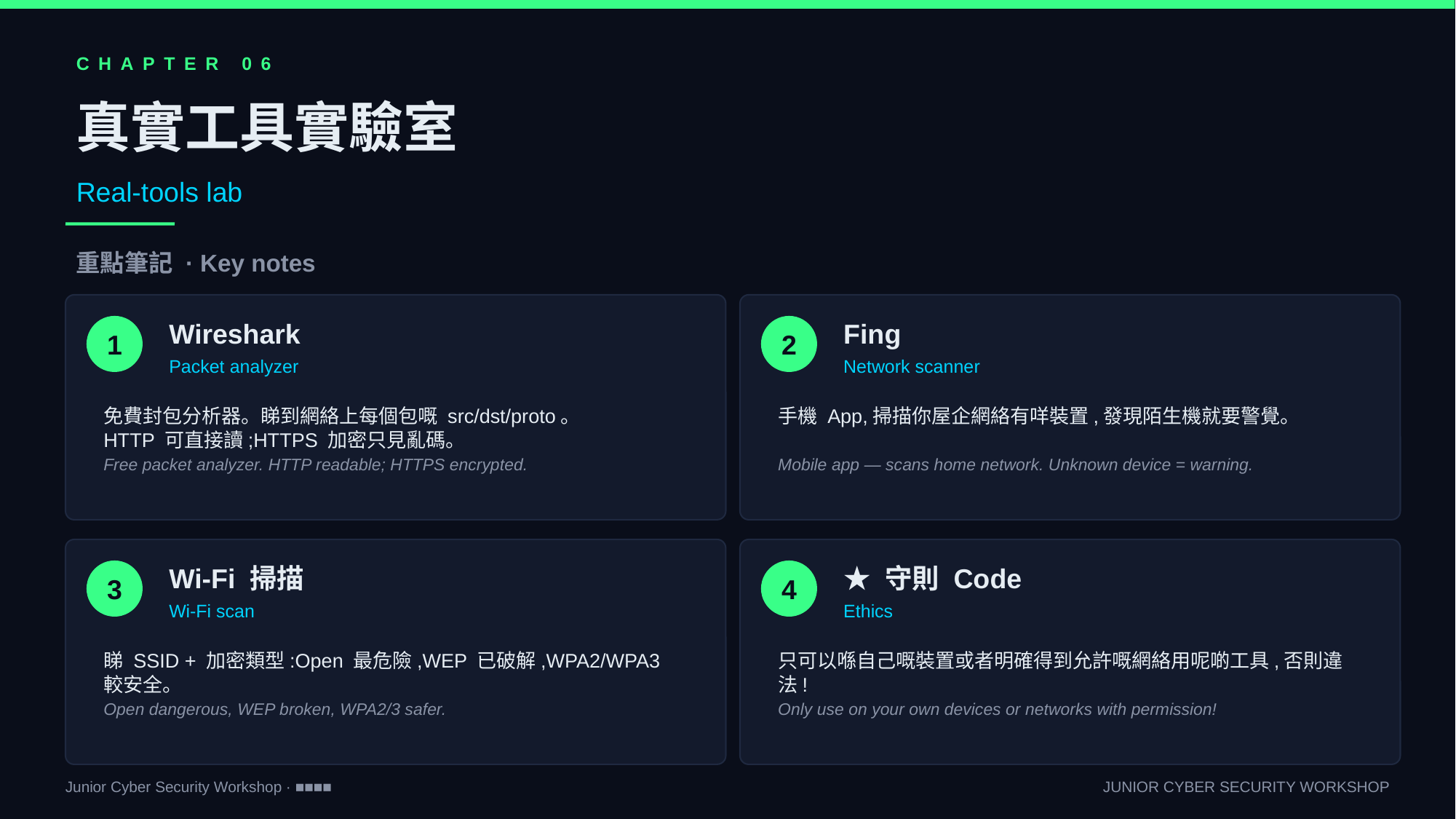

CHAPTER 06
真實工具實驗室
Real-tools lab

重點筆記 · Key notes

Wireshark
Fing

1

2
Packet analyzer
Network scanner
免費封包分析器。睇到網絡上每個包嘅 src/dst/proto。
HTTP 可直接讀;HTTPS 加密只見亂碼。
手機 App,掃描你屋企網絡有咩裝置,發現陌生機就要警覺。
Free packet analyzer. HTTP readable; HTTPS encrypted.
Mobile app — scans home network. Unknown device = warning.

Wi-Fi 掃描
★ 守則 Code

3

4
Wi-Fi scan
Ethics
睇 SSID + 加密類型:Open 最危險,WEP 已破解,WPA2/WPA3 較安全。
只可以喺自己嘅裝置或者明確得到允許嘅網絡用呢啲工具,否則違法!
Open dangerous, WEP broken, WPA2/3 safer.
Only use on your own devices or networks with permission!